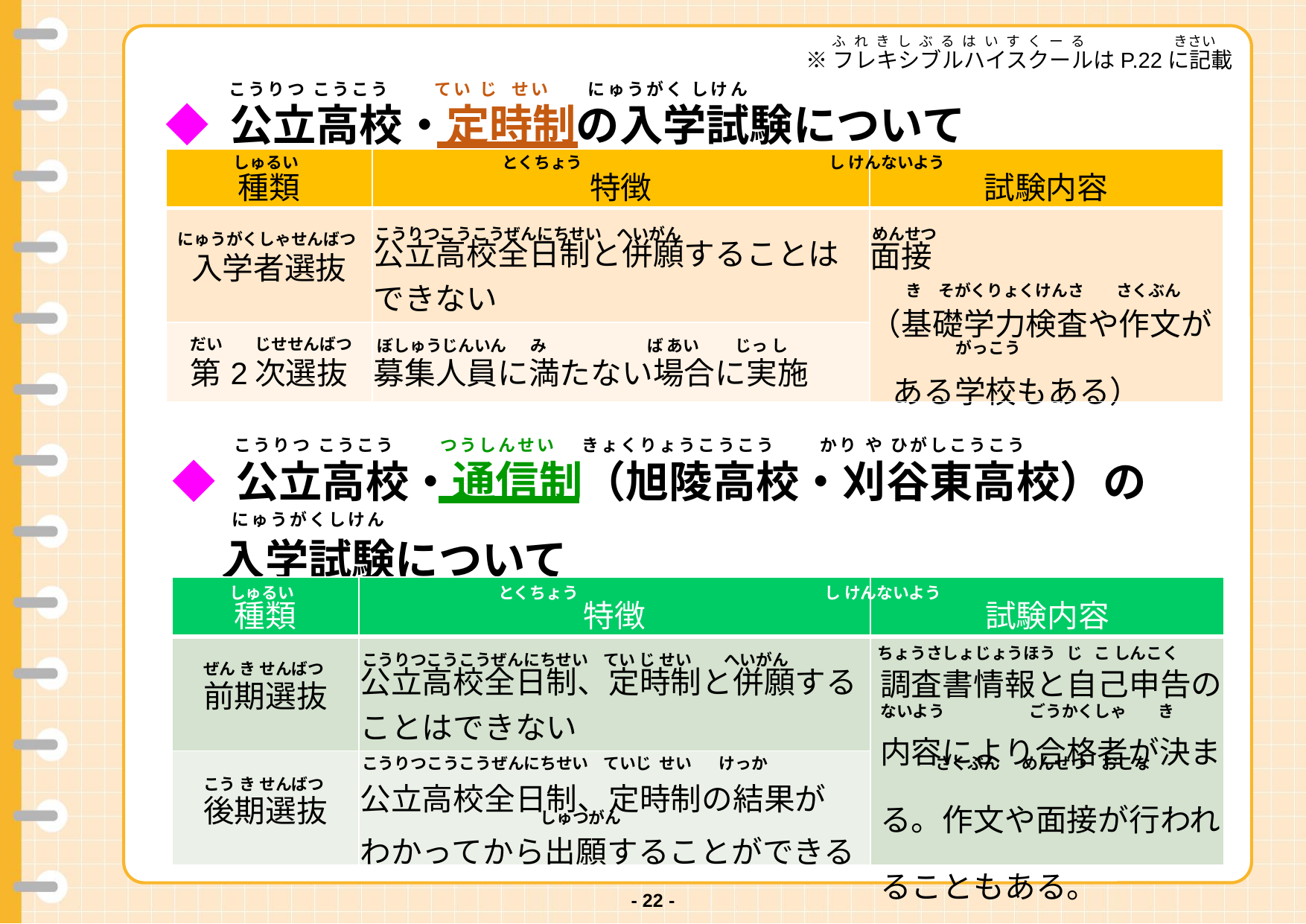

v
ふれきしぶるはいすくーる　　　　        きさい
※フレキシブルハイスクールはP.22に記載
こうりつ こうこう       てい じ  せい      にゅうがく しけん
◆ 公立高校・定時制の入学試験について
しゅるい                                                       とくちょう　                                                              し けんないよう
| 種類 | 特徴 | 試験内容 |
| --- | --- | --- |
| 入学者選抜 | 公立高校全日制と併願することは できない | 面接 （基礎学力検査や作文が ある学校もある） |
| 第2次選抜 | 募集人員に満たない場合に実施 |  |
こうりつこうこうぜんにちせい    へいがん
めんせつ
にゅうがくしゃせんばつ
き　そがくりょくけんさ　　さくぶん
だい　　じせせんばつ
ぼしゅうじんいん　  み　　　　　 　ば あい　　 じっ し
がっこう
こうりつ こうこう       つうしんせい    きょくりょうこうこう　    かり や ひがしこうこう
◆ 公立高校・通信制（旭陵高校・刈谷東高校）の
    入学試験について
にゅうがくしけん
| 種類 | 特徴 | 試験内容 |
| --- | --- | --- |
| 前期選抜 | 公立高校全日制、定時制と併願する ことはできない | 調査書情報と自己申告の内容により合格者が決まる。作文や面接が行われることもある。 |
| 後期選抜 | 公立高校全日制、定時制の結果が わかってから出願することができる |  |
しゅるい                                                       とくちょう　                                                              し けんないよう
ちょうさしょじょうほう   じ   こ しんこく
こうりつこうこうぜんにちせい    てい じ せい　　へいがん
ぜん き せんばつ
ないよう　　　　 　ごうかくしゃ 　   き
さくぶん      めんせつ    おこな
こうりつこうこうぜんにちせい    ていじ  せい   　けっか
こう き せんばつ
しゅつがん
- 22 -